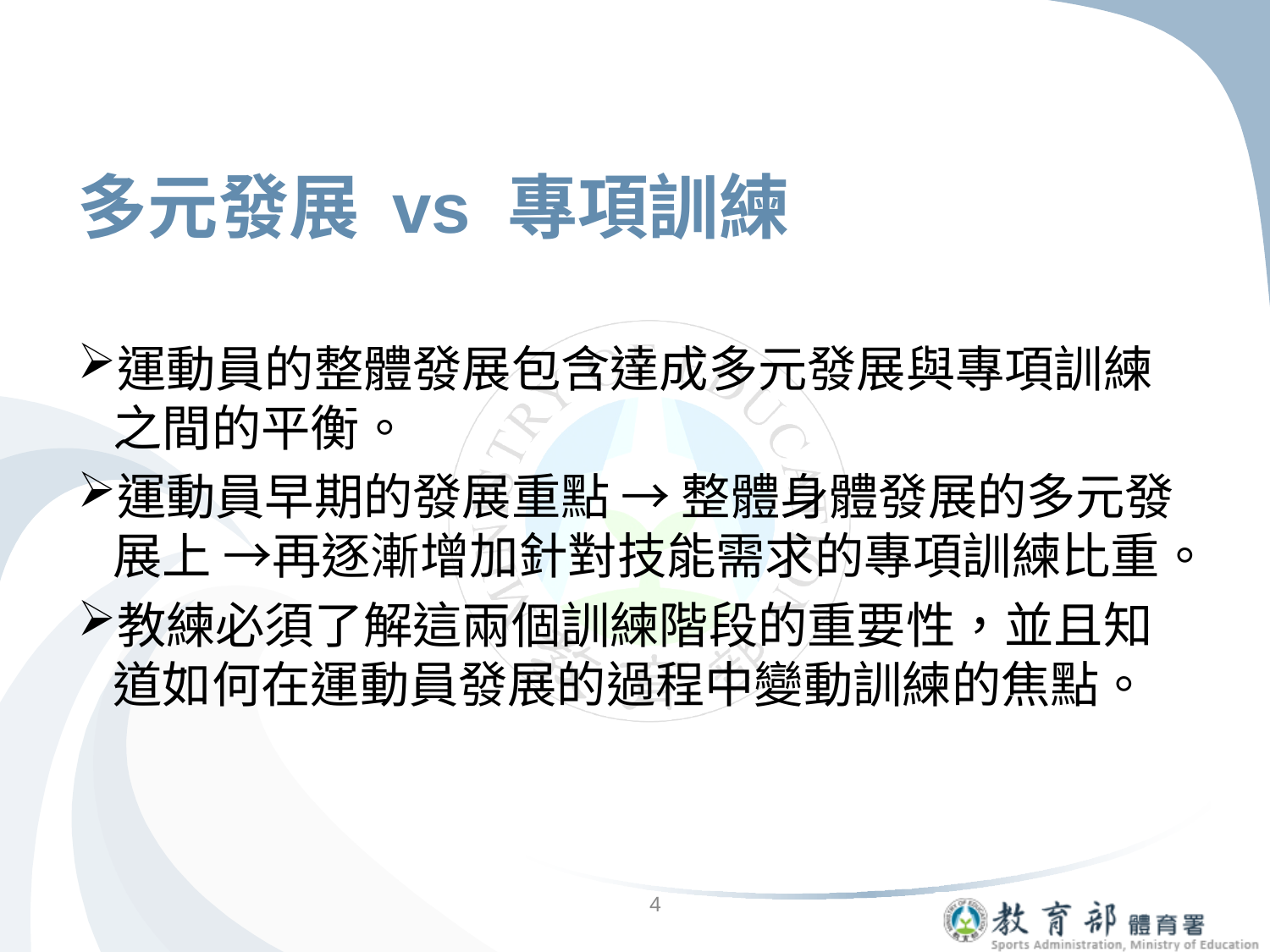

# 多元發展 vs 專項訓練
運動員的整體發展包含達成多元發展與專項訓練之間的平衡。
運動員早期的發展重點 → 整體身體發展的多元發展上 →再逐漸增加針對技能需求的專項訓練比重。
教練必須了解這兩個訓練階段的重要性，並且知道如何在運動員發展的過程中變動訓練的焦點。
4